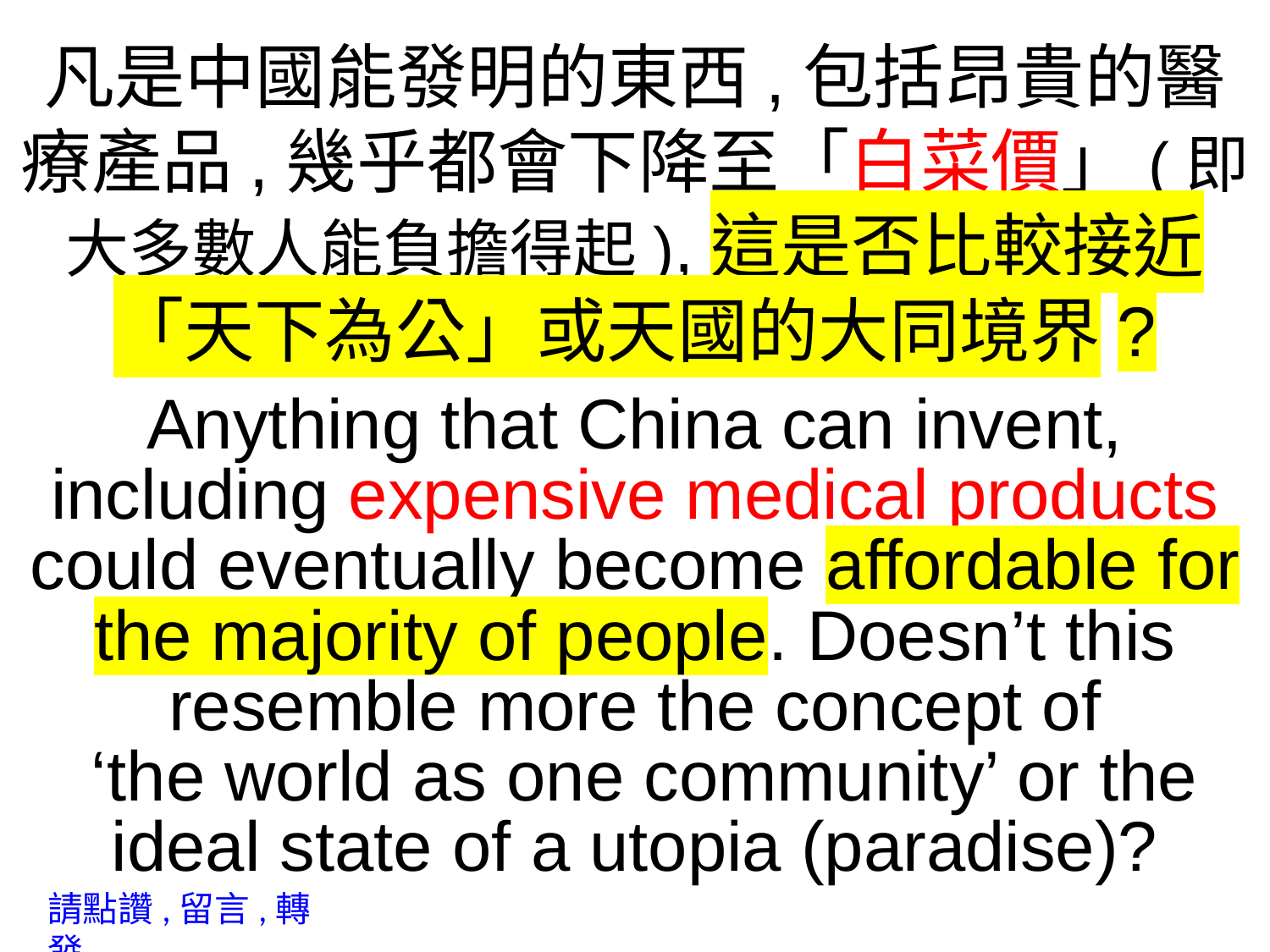

凡是中國能發明的東西,包括昂貴的醫療產品,幾乎都會下降至「白菜價」(即大多數人能負擔得起),這是否比較接近
「天下為公」或天國的大同境界?
Anything that China can invent, including expensive medical products could eventually become affordable for the majority of people. Doesn’t this resemble more the concept of
 ‘the world as one community’ or the ideal state of a utopia (paradise)?
請點讚,留言,轉發